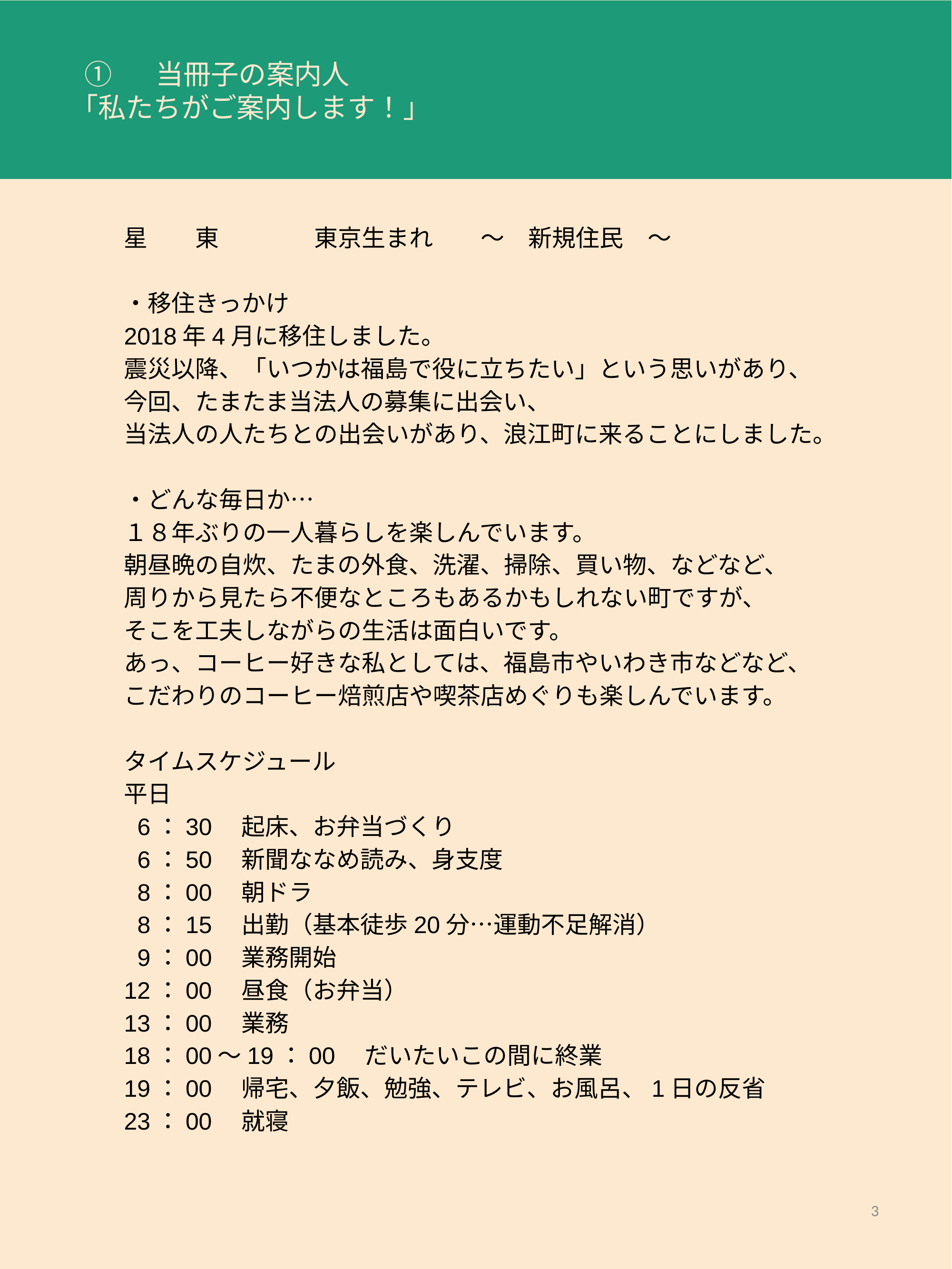

①	当冊子の案内人
｢私たちがご案内します！」

星　　東　　　　東京生まれ　　～　新規住民　～

・移住きっかけ
2018年4月に移住しました。
震災以降、「いつかは福島で役に立ちたい」という思いがあり、
今回、たまたま当法人の募集に出会い、
当法人の人たちとの出会いがあり、浪江町に来ることにしました。

・どんな毎日か…
１８年ぶりの一人暮らしを楽しんでいます。
朝昼晩の自炊、たまの外食、洗濯、掃除、買い物、などなど、
周りから見たら不便なところもあるかもしれない町ですが、
そこを工夫しながらの生活は面白いです。
あっ、コーヒー好きな私としては、福島市やいわき市などなど、
こだわりのコーヒー焙煎店や喫茶店めぐりも楽しんでいます。

タイムスケジュール
平日
  6：30　起床、お弁当づくり
  6：50　新聞ななめ読み、身支度
  8：00　朝ドラ
  8：15　出勤（基本徒歩20分…運動不足解消）
  9：00　業務開始
12：00　昼食（お弁当）
13：00　業務
18：00～19：00　だいたいこの間に終業
19：00　帰宅、夕飯、勉強、テレビ、お風呂、1日の反省
23：00　就寝

3